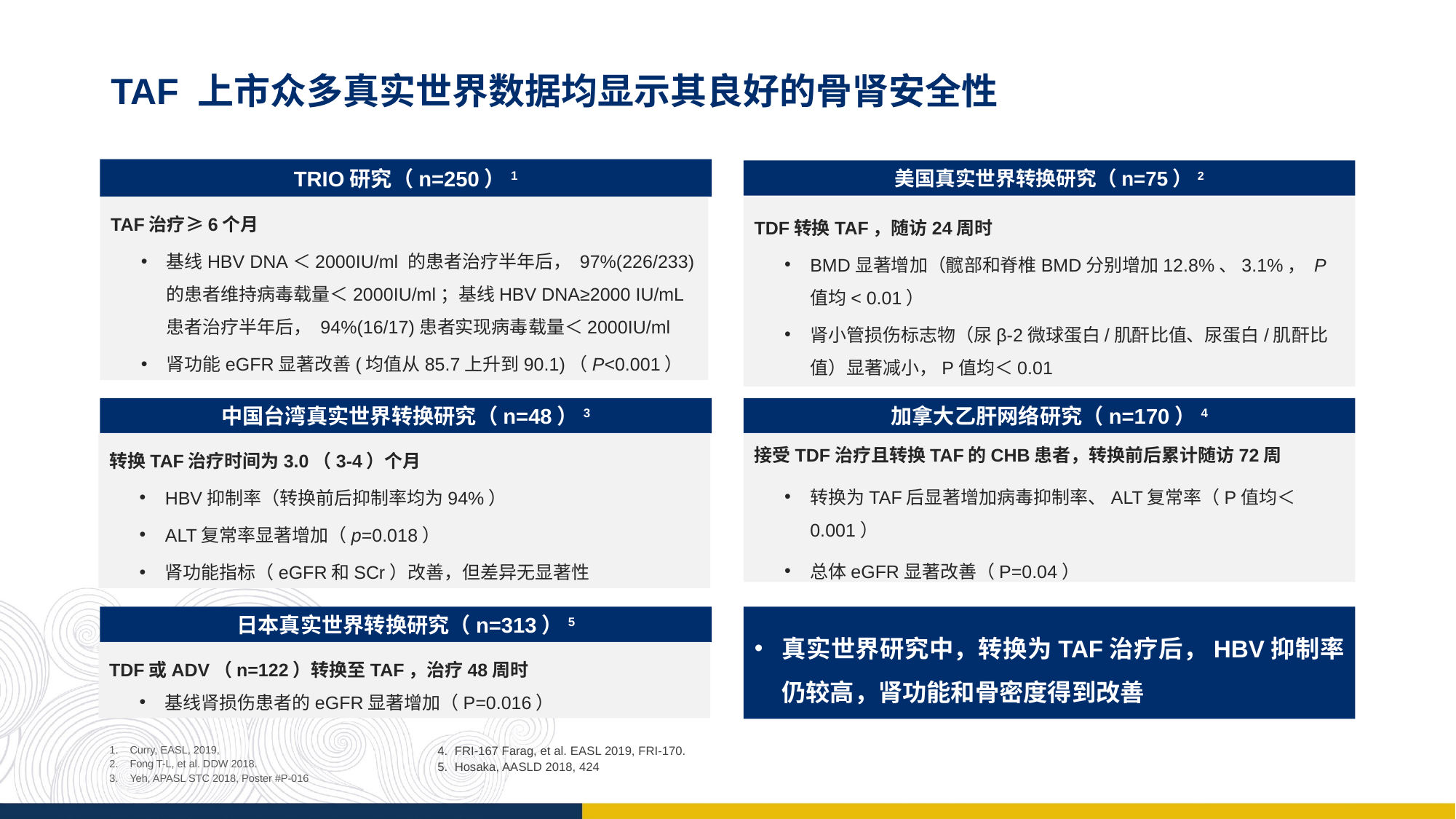

# TAF 上市众多真实世界数据均显示其良好的骨肾安全性
TRIO研究（n=250）1
美国真实世界转换研究（n=75）2
TAF治疗≥6个月
基线HBV DNA＜2000IU/ml 的患者治疗半年后， 97%(226/233)的患者维持病毒载量＜2000IU/ml；基线HBV DNA≥2000 IU/mL患者治疗半年后， 94%(16/17)患者实现病毒载量＜2000IU/ml
肾功能eGFR显著改善(均值从85.7上升到90.1)（P<0.001）
TDF转换TAF，随访24周时
BMD显著增加（髋部和脊椎BMD分别增加12.8%、3.1%， P值均< 0.01）
肾小管损伤标志物（尿β-2微球蛋白/肌酐比值、尿蛋白/肌酐比值）显著减小，P值均＜0.01
中国台湾真实世界转换研究（n=48）3
加拿大乙肝网络研究（n=170）4
转换TAF治疗时间为3.0（3-4）个月
HBV抑制率（转换前后抑制率均为94%）
ALT复常率显著增加（p=0.018）
肾功能指标（eGFR和SCr）改善，但差异无显著性
接受TDF治疗且转换TAF的CHB患者，转换前后累计随访72周
转换为TAF后显著增加病毒抑制率、ALT复常率（P值均＜0.001）
总体eGFR显著改善（P=0.04）
真实世界研究中，转换为TAF治疗后，HBV抑制率仍较高，肾功能和骨密度得到改善
日本真实世界转换研究（n=313）5
TDF或ADV（n=122）转换至TAF，治疗48周时
基线肾损伤患者的eGFR显著增加（P=0.016）
Curry, EASL, 2019,
Fong T-L, et al. DDW 2018.
Yeh, APASL STC 2018, Poster #P-016
4.  FRI-167 Farag, et al. EASL 2019, FRI-170.
5.  Hosaka, AASLD 2018, 424